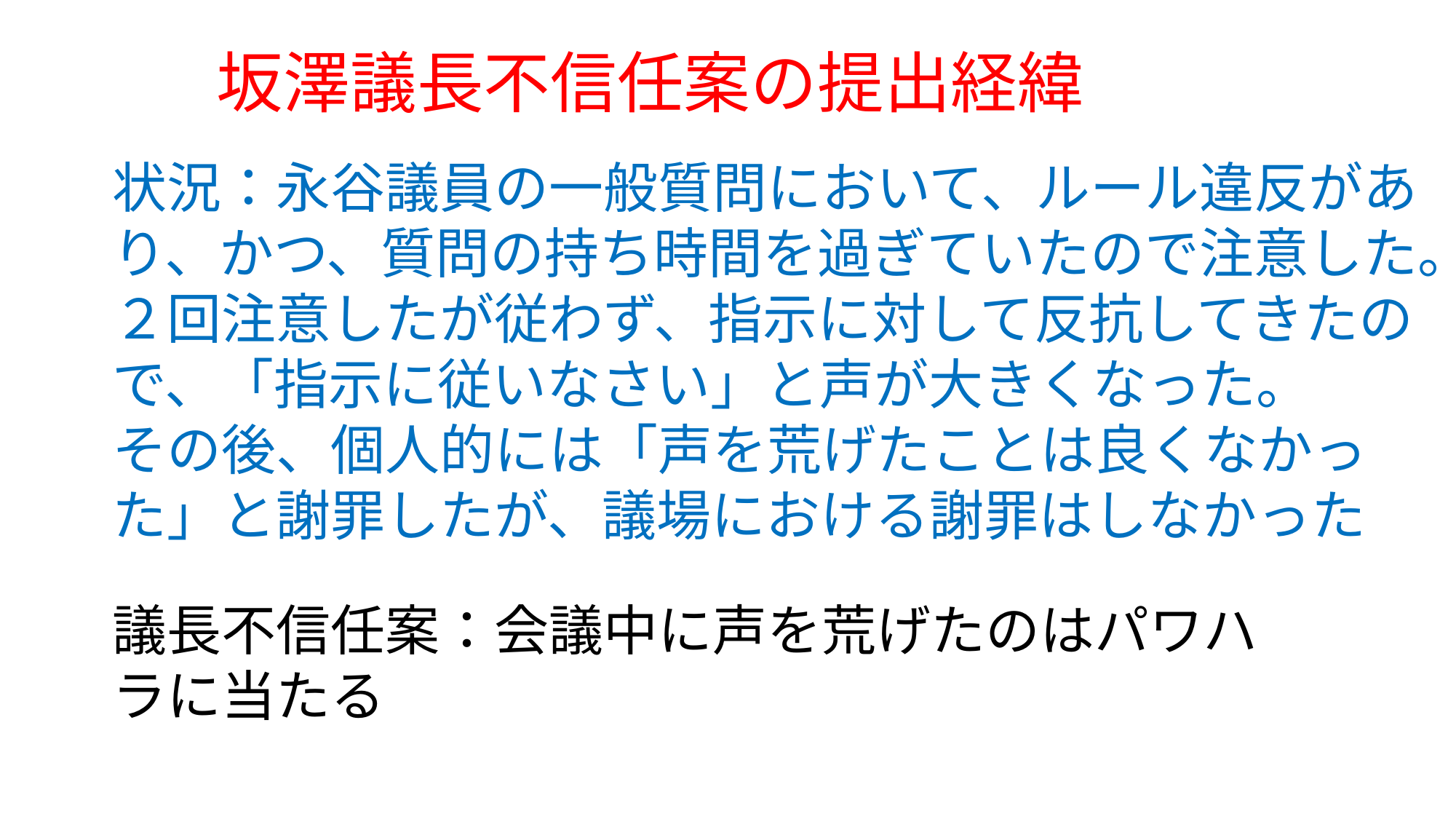

坂澤議長不信任案の提出経緯
状況：永谷議員の一般質問において、ルール違反があり、かつ、質問の持ち時間を過ぎていたので注意した。
２回注意したが従わず、指示に対して反抗してきたので、「指示に従いなさい」と声が大きくなった。
その後、個人的には「声を荒げたことは良くなかった」と謝罪したが、議場における謝罪はしなかった
議長不信任案：会議中に声を荒げたのはパワハラに当たる